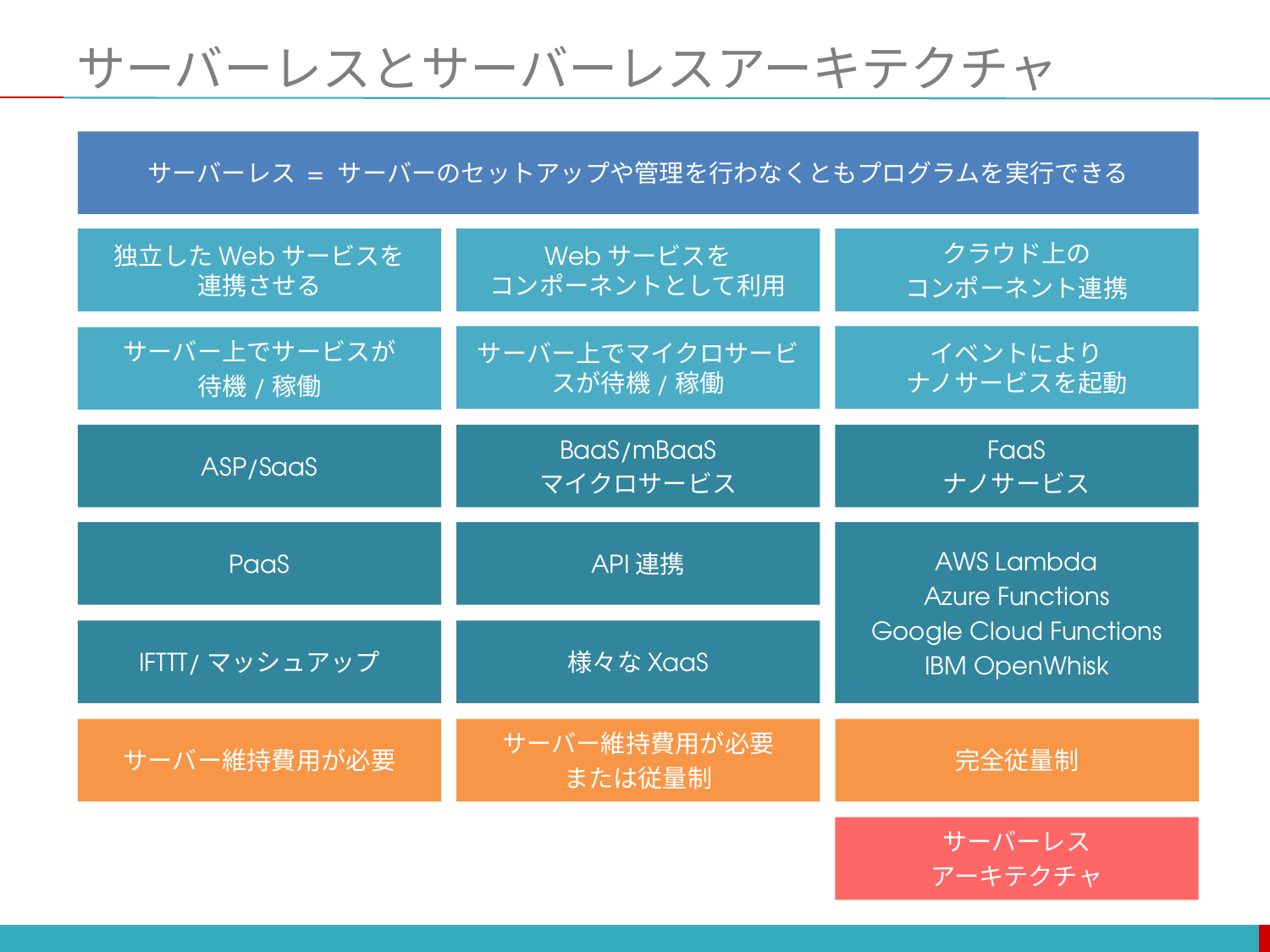

# サーバーレスとサーバーレスアーキテクチャ
サーバーレス = サーバーのセットアップや管理を行わなくともプログラムを実行できる
独立したWebサービスを
連携させる
Webサービスを
コンポーネントとして利用
クラウド上の
コンポーネント連携
サーバー上でマイクロサービスが待機/稼働
イベントにより
ナノサービスを起動
サーバー上でサービスが
待機/稼働
ASP/SaaS
BaaS/mBaaS
マイクロサービス
FaaS
ナノサービス
PaaS
API連携
AWS Lambda
Azure Functions
Google Cloud Functions
IBM OpenWhisk
IFTTT/マッシュアップ
様々なXaaS
サーバー維持費用が必要
サーバー維持費用が必要
または従量制
完全従量制
サーバーレス
アーキテクチャ